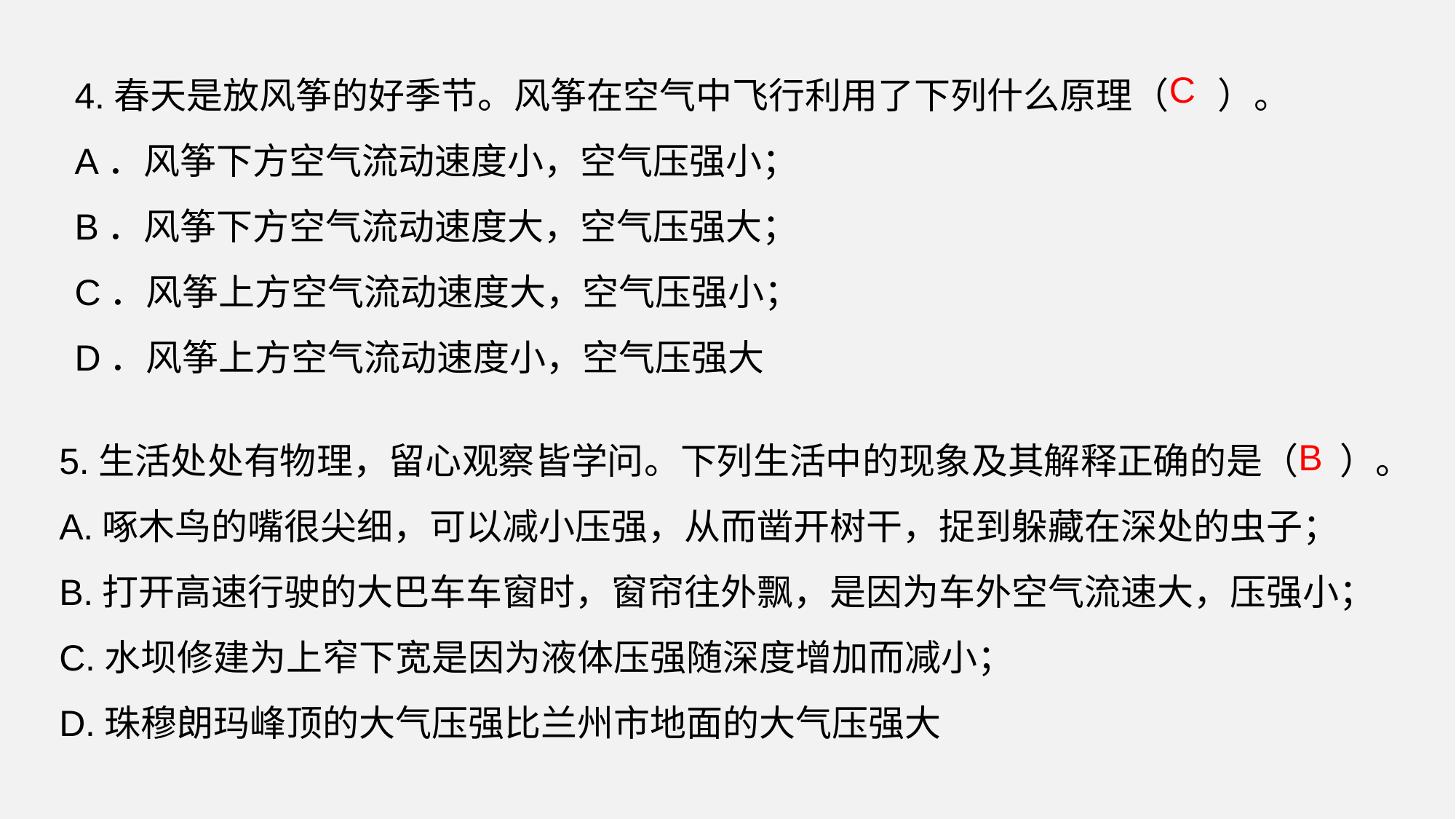

4.春天是放风筝的好季节。风筝在空气中飞行利用了下列什么原理（      ）。
A．风筝下方空气流动速度小，空气压强小；
B．风筝下方空气流动速度大，空气压强大；
C．风筝上方空气流动速度大，空气压强小；
D．风筝上方空气流动速度小，空气压强大
C
5.生活处处有物理，留心观察皆学问。下列生活中的现象及其解释正确的是（     ）。
A.啄木鸟的嘴很尖细，可以减小压强，从而凿开树干，捉到躲藏在深处的虫子；
B.打开高速行驶的大巴车车窗时，窗帘往外飘，是因为车外空气流速大，压强小；
C.水坝修建为上窄下宽是因为液体压强随深度增加而减小；
D.珠穆朗玛峰顶的大气压强比兰州市地面的大气压强大
B